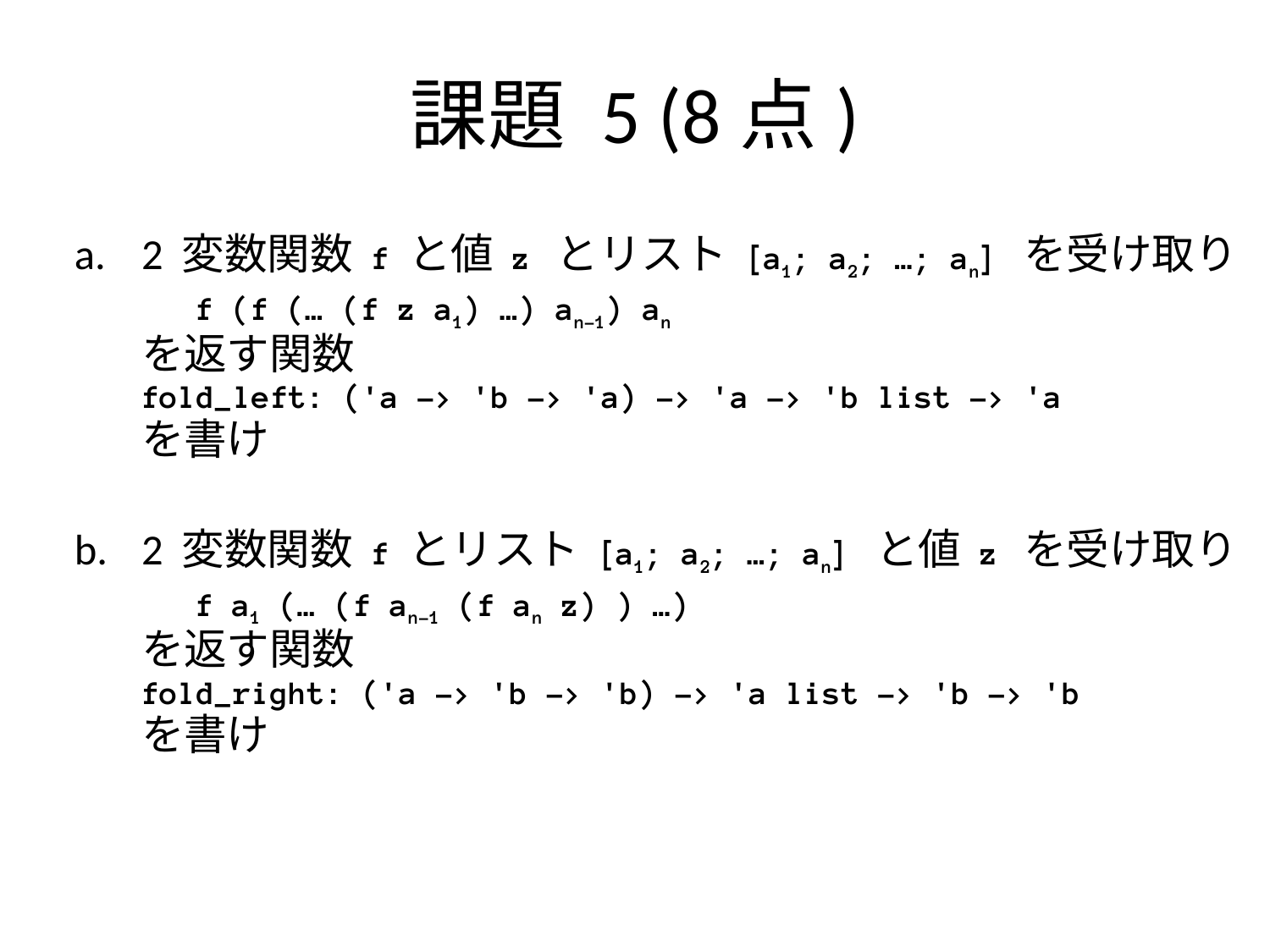

# 課題 5 (8点)
2 変数関数 f と値 z とリスト [a1; a2; …; an] を受け取り
		f (f (… (f z a1) …) an-1) an
を返す関数
fold_left: ('a -> 'b -> 'a) -> 'a -> 'b list -> 'a
を書け
2 変数関数 f とリスト [a1; a2; …; an] と値 z を受け取り
		f a1 (… (f an-1 (f an z) ) …)
を返す関数
fold_right: ('a -> 'b -> 'b) -> 'a list -> 'b -> 'b
を書け